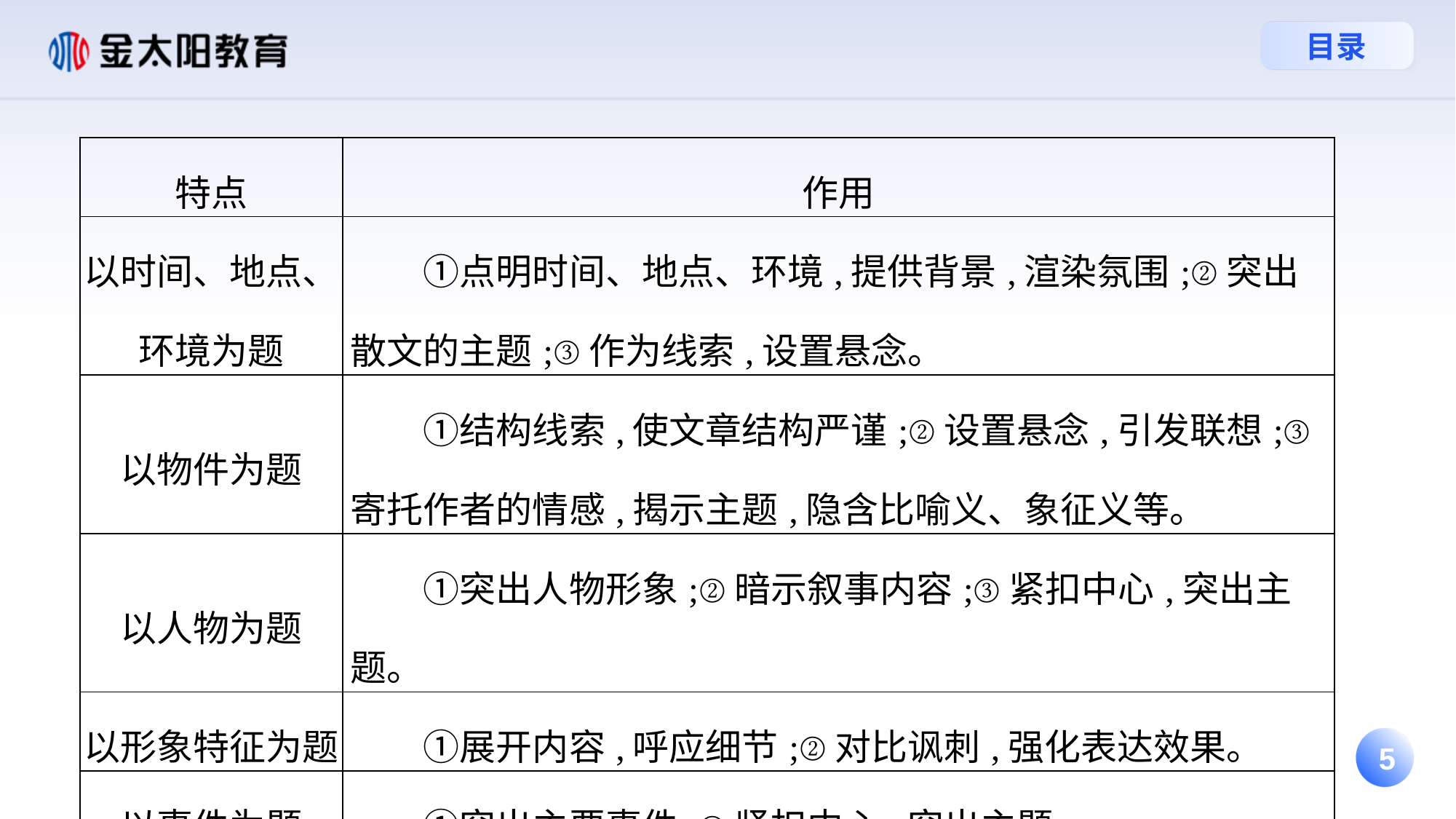

| 特点 | 作用 |
| --- | --- |
| 以时间、地点、环境为题 | ①点明时间、地点、环境,提供背景,渲染氛围;②突出散文的主题;③作为线索,设置悬念。 |
| 以物件为题 | ①结构线索,使文章结构严谨;②设置悬念,引发联想;③寄托作者的情感,揭示主题,隐含比喻义、象征义等。 |
| 以人物为题 | ①突出人物形象;②暗示叙事内容;③紧扣中心,突出主题。 |
| 以形象特征为题 | ①展开内容,呼应细节;②对比讽刺,强化表达效果。 |
| 以事件为题 | ①突出主要事件;②紧扣中心,突出主题。 |
| 以问题为题 | 设置悬念,引发思考。 |